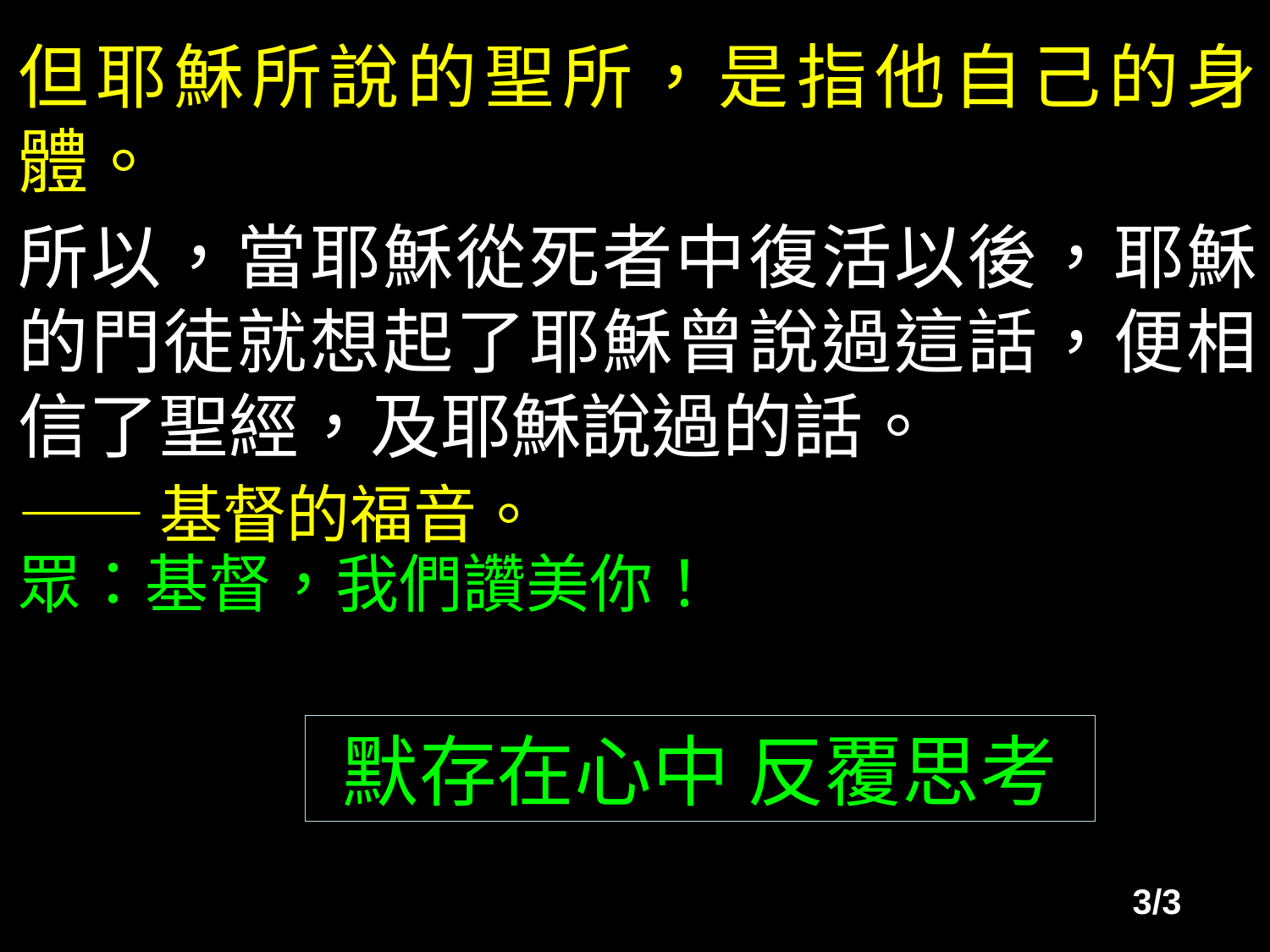

但耶穌所說的聖所，是指他自己的身體。
所以，當耶穌從死者中復活以後，耶穌的門徒就想起了耶穌曾說過這話，便相信了聖經，及耶穌說過的話。
——基督的福音。
眾：基督，我們讚美你！
默存在心中 反覆思考
3/3